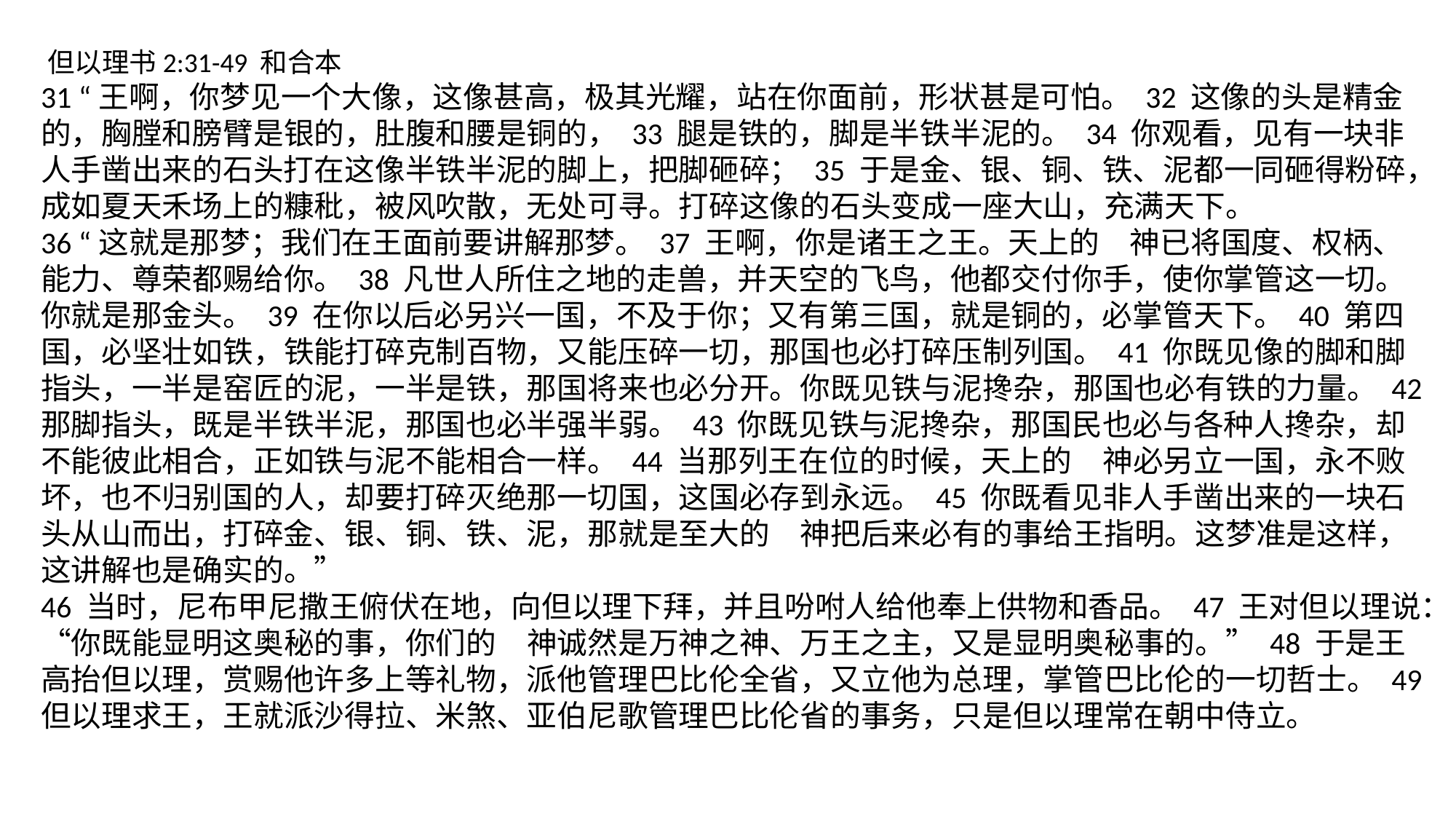

‪但以理书‬2:31-49 和合本
31 “王啊，你梦见一个大像，这像甚高，极其光耀，站在你面前，形状甚是可怕。 32 这像的头是精金的，胸膛和膀臂是银的，肚腹和腰是铜的， 33 腿是铁的，脚是半铁半泥的。 34 你观看，见有一块非人手凿出来的石头打在这像半铁半泥的脚上，把脚砸碎； 35 于是金、银、铜、铁、泥都一同砸得粉碎，成如夏天禾场上的糠秕，被风吹散，无处可寻。打碎这像的石头变成一座大山，充满天下。
36 “这就是那梦；我们在王面前要讲解那梦。 37 王啊，你是诸王之王。天上的　神已将国度、权柄、能力、尊荣都赐给你。 38 凡世人所住之地的走兽，并天空的飞鸟，他都交付你手，使你掌管这一切。你就是那金头。 39 在你以后必另兴一国，不及于你；又有第三国，就是铜的，必掌管天下。 40 第四国，必坚壮如铁，铁能打碎克制百物，又能压碎一切，那国也必打碎压制列国。 41 你既见像的脚和脚指头，一半是窑匠的泥，一半是铁，那国将来也必分开。你既见铁与泥搀杂，那国也必有铁的力量。 42 那脚指头，既是半铁半泥，那国也必半强半弱。 43 你既见铁与泥搀杂，那国民也必与各种人搀杂，却不能彼此相合，正如铁与泥不能相合一样。 44 当那列王在位的时候，天上的　神必另立一国，永不败坏，也不归别国的人，却要打碎灭绝那一切国，这国必存到永远。 45 你既看见非人手凿出来的一块石头从山而出，打碎金、银、铜、铁、泥，那就是至大的　神把后来必有的事给王指明。这梦准是这样，这讲解也是确实的。”
46 当时，尼布甲尼撒王俯伏在地，向但以理下拜，并且吩咐人给他奉上供物和香品。 47 王对但以理说：“你既能显明这奥秘的事，你们的　神诚然是万神之神、万王之主，又是显明奥秘事的。” 48 于是王高抬但以理，赏赐他许多上等礼物，派他管理巴比伦全省，又立他为总理，掌管巴比伦的一切哲士。 49 但以理求王，王就派沙得拉、米煞、亚伯尼歌管理巴比伦省的事务，只是但以理常在朝中侍立。
‪